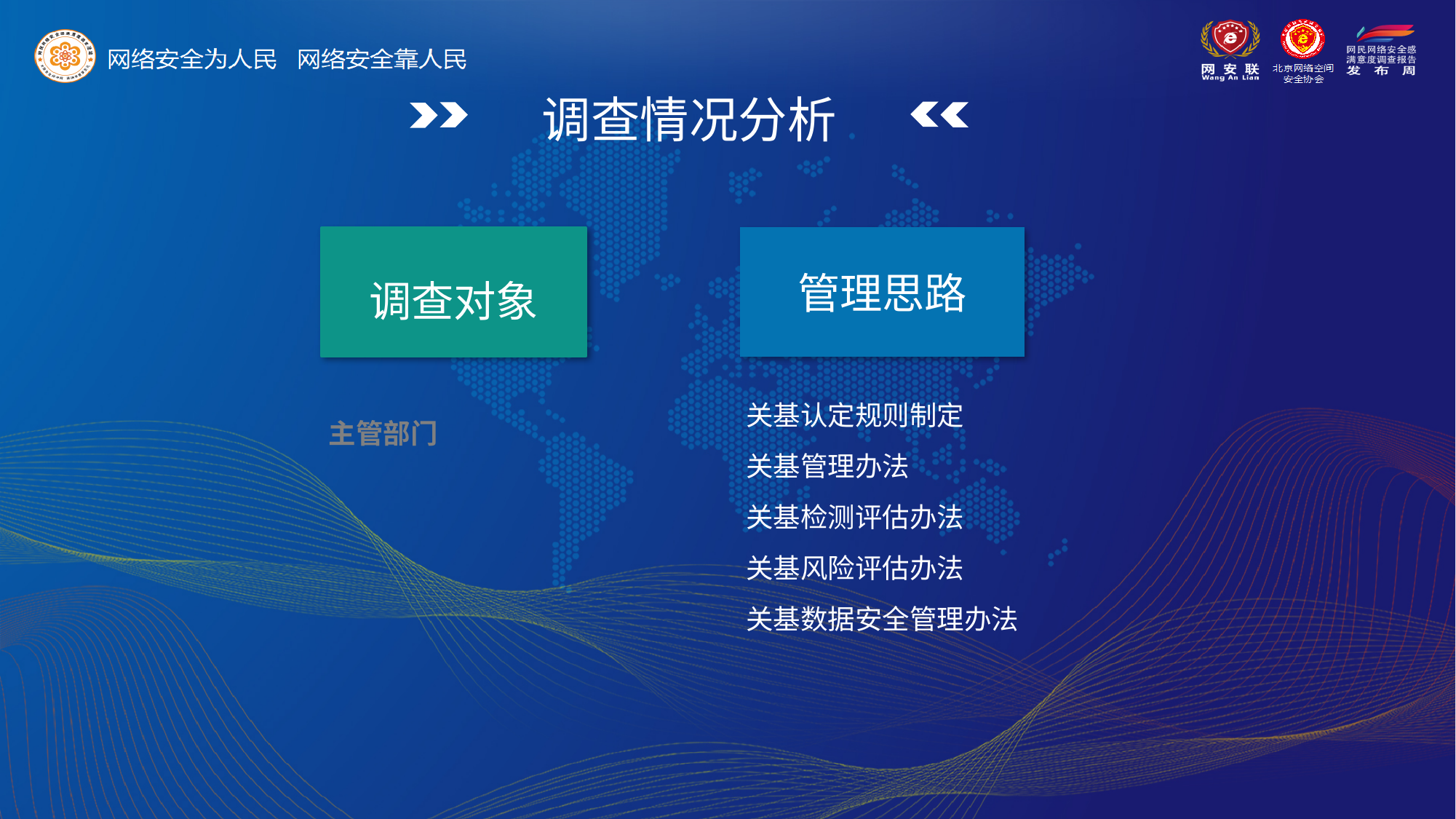

调查情况分析

调查对象
管理思路

主管部门
关基认定规则制定
关基管理办法
关基检测评估办法
关基风险评估办法
关基数据安全管理办法